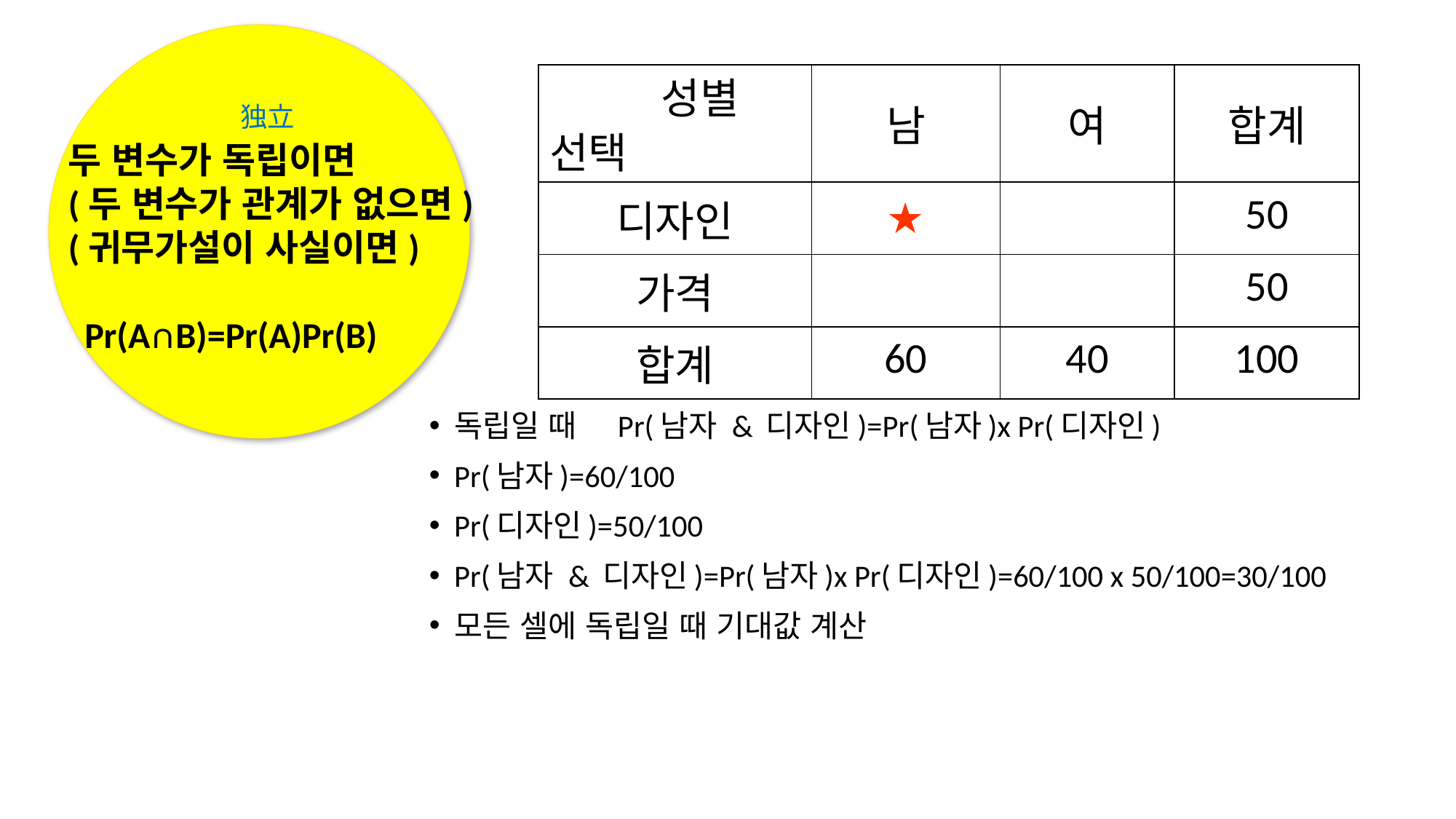

| 성별 선택 | 남 | 여 | 합계 |
| --- | --- | --- | --- |
| 디자인 | ★ |  | 50 |
| 가격 |  |  | 50 |
| 합계 | 60 | 40 | 100 |
独立
# 두 변수가 독립이면 (두 변수가 관계가 없으면) (귀무가설이 사실이면) Pr(A∩B)=Pr(A)Pr(B)
독립일 때    Pr(남자 & 디자인)=Pr(남자)x Pr(디자인)
Pr(남자)=60/100
Pr(디자인)=50/100
Pr(남자 & 디자인)=Pr(남자)x Pr(디자인)=60/100 x 50/100=30/100
모든 셀에 독립일 때 기대값 계산